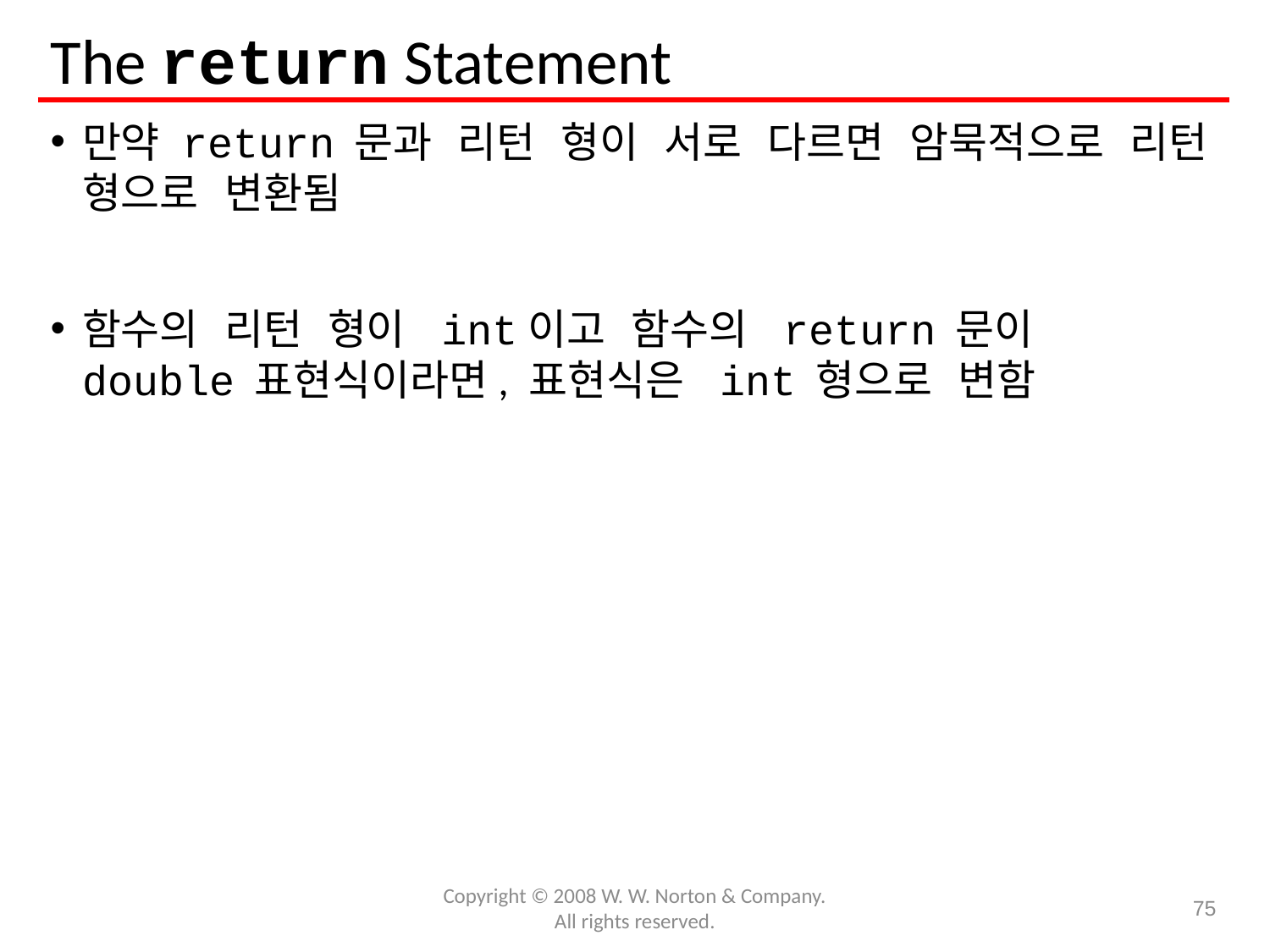

# The return Statement
만약 return 문과 리턴 형이 서로 다르면 암묵적으로 리턴 형으로 변환됨

함수의 리턴 형이 int이고 함수의 return 문이 double 표현식이라면, 표현식은 int 형으로 변함
Copyright © 2008 W. W. Norton & Company.
All rights reserved.
75